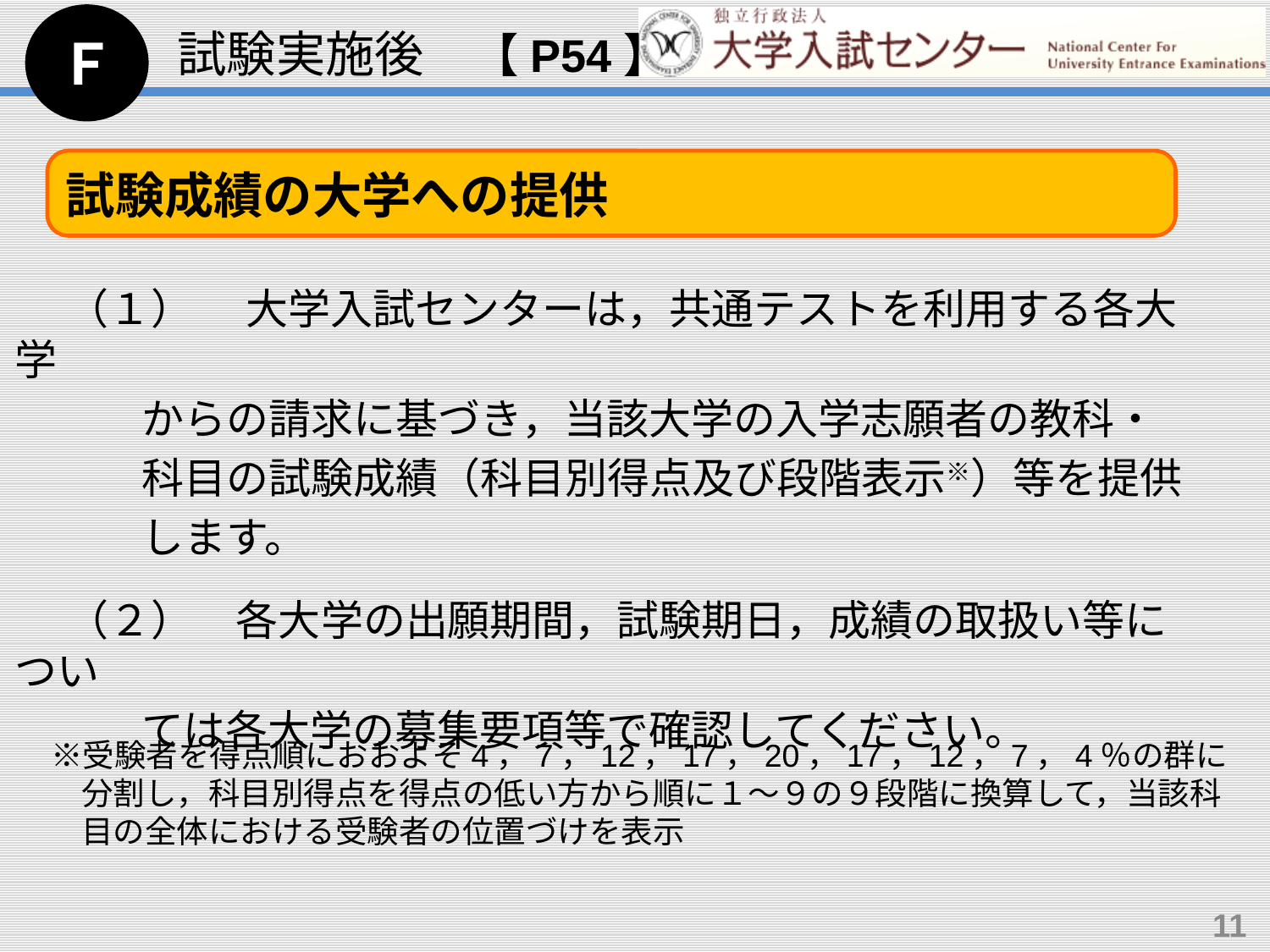

Ｆ
試験実施後　【P54】

試験成績の大学への提供
　 （１）　 大学入試センターは，共通テストを利用する各大学
　　　からの請求に基づき，当該大学の入学志願者の教科・
　　　科目の試験成績（科目別得点及び段階表示※）等を提供
　　　します。
　 （２）　各大学の出願期間，試験期日，成績の取扱い等につい
　　　ては各大学の募集要項等で確認してください。
　※受験者を得点順におおよそ4，7，12，17，20，17，12，7，4％の群に分割し，科目別得点を得点の低い方から順に１～９の９段階に換算して，当該科目の全体における受験者の位置づけを表示

11